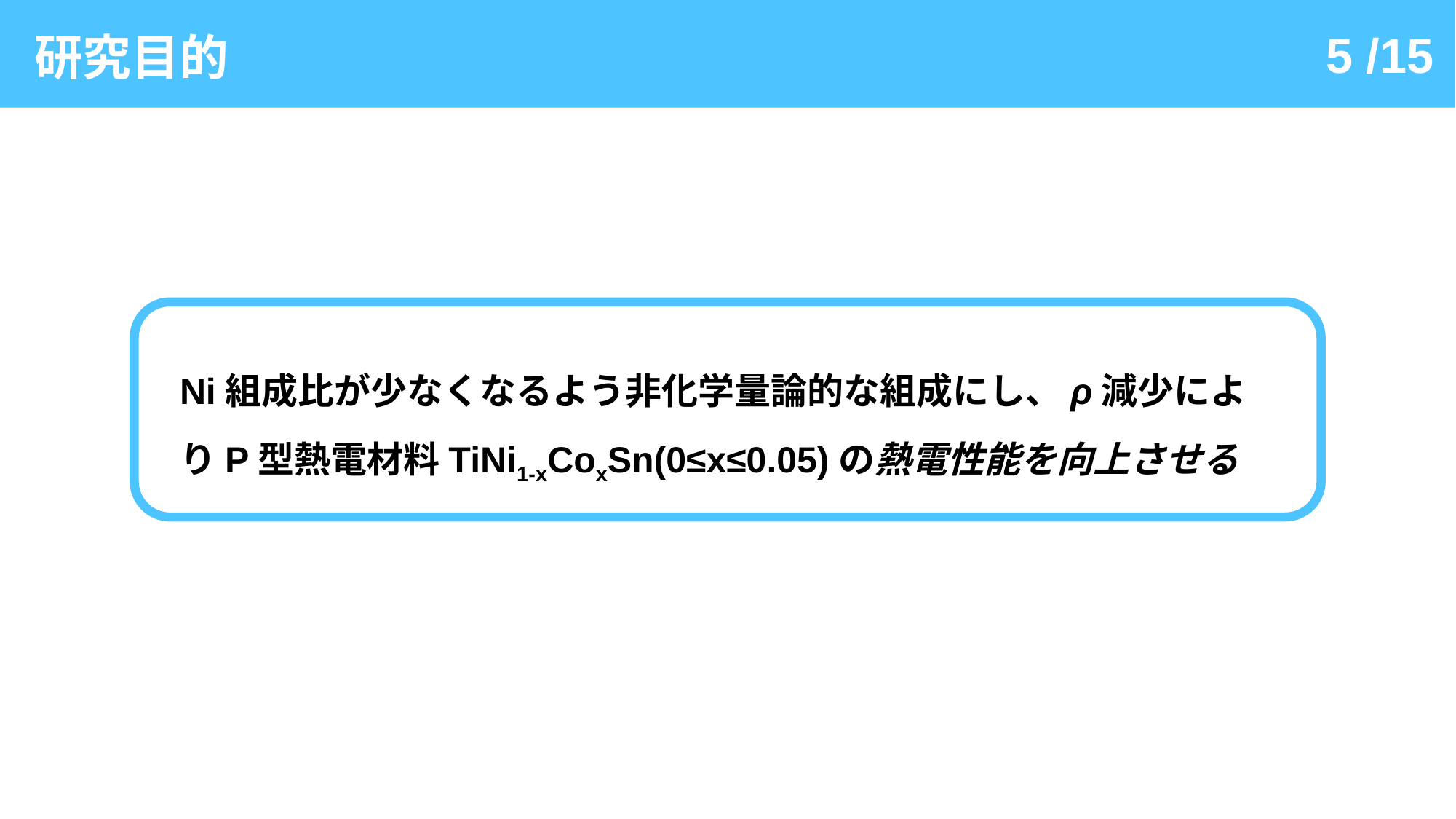

研究目的
5 /15

Ni組成比が少なくなるよう非化学量論的な組成にし、ρ減少によりP型熱電材料TiNi1-xCoxSn(0≤x≤0.05)の熱電性能を向上させる